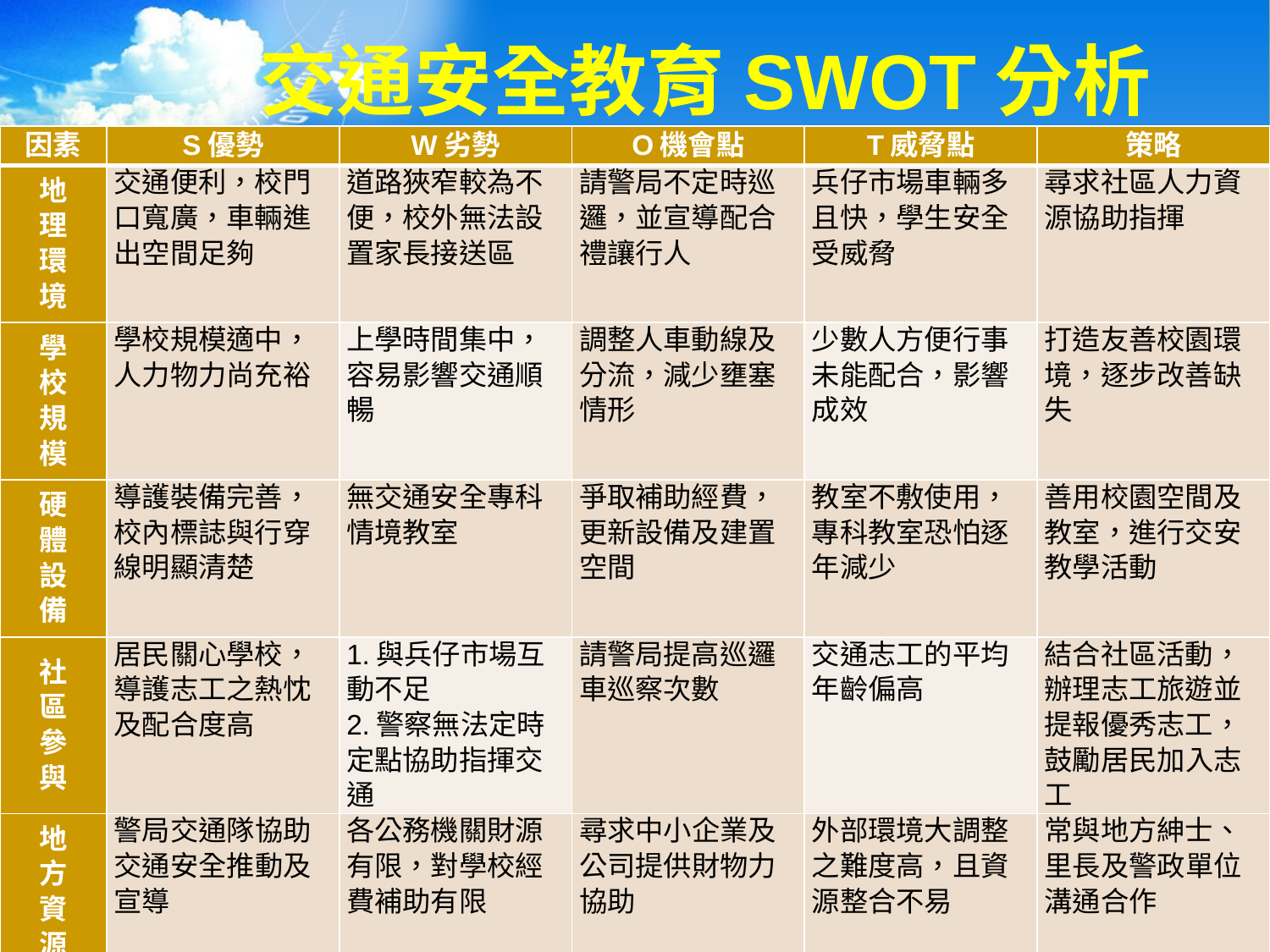

交通安全教育SWOT分析表
| 因素 | S優勢 | W劣勢 | O機會點 | T威脅點 | 策略 |
| --- | --- | --- | --- | --- | --- |
| 地 理 環 境 | 交通便利，校門口寬廣，車輛進出空間足夠 | 道路狹窄較為不便，校外無法設置家長接送區 | 請警局不定時巡邏，並宣導配合禮讓行人 | 兵仔市場車輛多且快，學生安全受威脅 | 尋求社區人力資源協助指揮 |
| 學 校 規 模 | 學校規模適中，人力物力尚充裕 | 上學時間集中，容易影響交通順暢 | 調整人車動線及分流，減少壅塞情形 | 少數人方便行事未能配合，影響成效 | 打造友善校園環境，逐步改善缺失 |
| 硬 體 設 備 | 導護裝備完善，校內標誌與行穿線明顯清楚 | 無交通安全專科情境教室 | 爭取補助經費，更新設備及建置空間 | 教室不敷使用，專科教室恐怕逐年減少 | 善用校園空間及教室，進行交安教學活動 |
| 社 區 參 與 | 居民關心學校，導護志工之熱忱及配合度高 | 1.與兵仔市場互動不足 2.警察無法定時定點協助指揮交通 | 請警局提高巡邏車巡察次數 | 交通志工的平均年齡偏高 | 結合社區活動，辦理志工旅遊並提報優秀志工，鼓勵居民加入志工 |
| 地 方 資 源 | 警局交通隊協助交通安全推動及宣導 | 各公務機關財源有限，對學校經費補助有限 | 尋求中小企業及公司提供財物力協助 | 外部環境大調整之難度高，且資源整合不易 | 常與地方紳士、里長及警政單位溝通合作 |